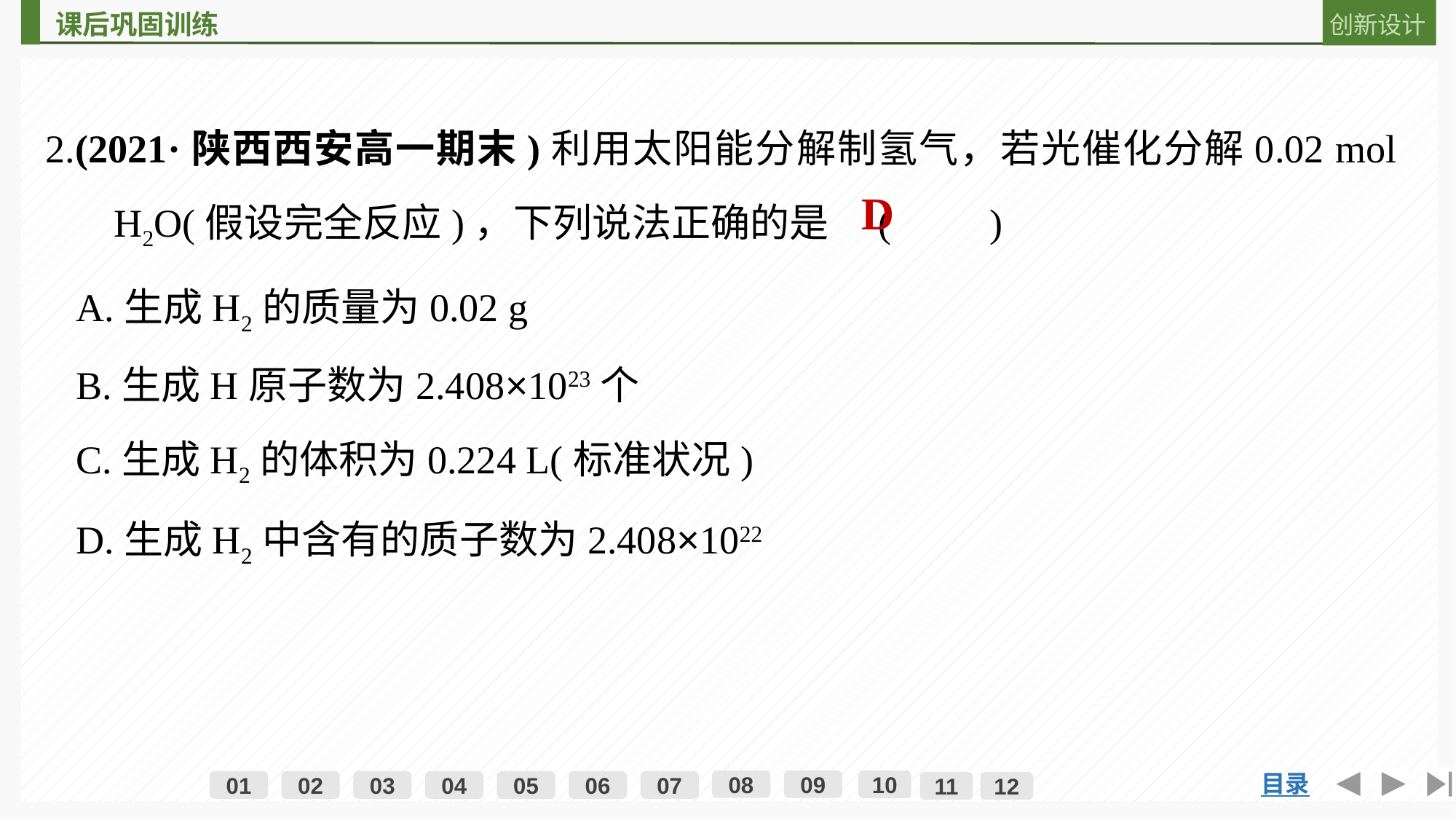

2.(2021·陕西西安高一期末)利用太阳能分解制氢气，若光催化分解0.02 mol
 　H2O(假设完全反应)，下列说法正确的是　(　　)
D
A.生成H2的质量为0.02 g
B.生成H原子数为2.408×1023个
C.生成H2的体积为0.224 L(标准状况)
D.生成H2中含有的质子数为2.408×1022